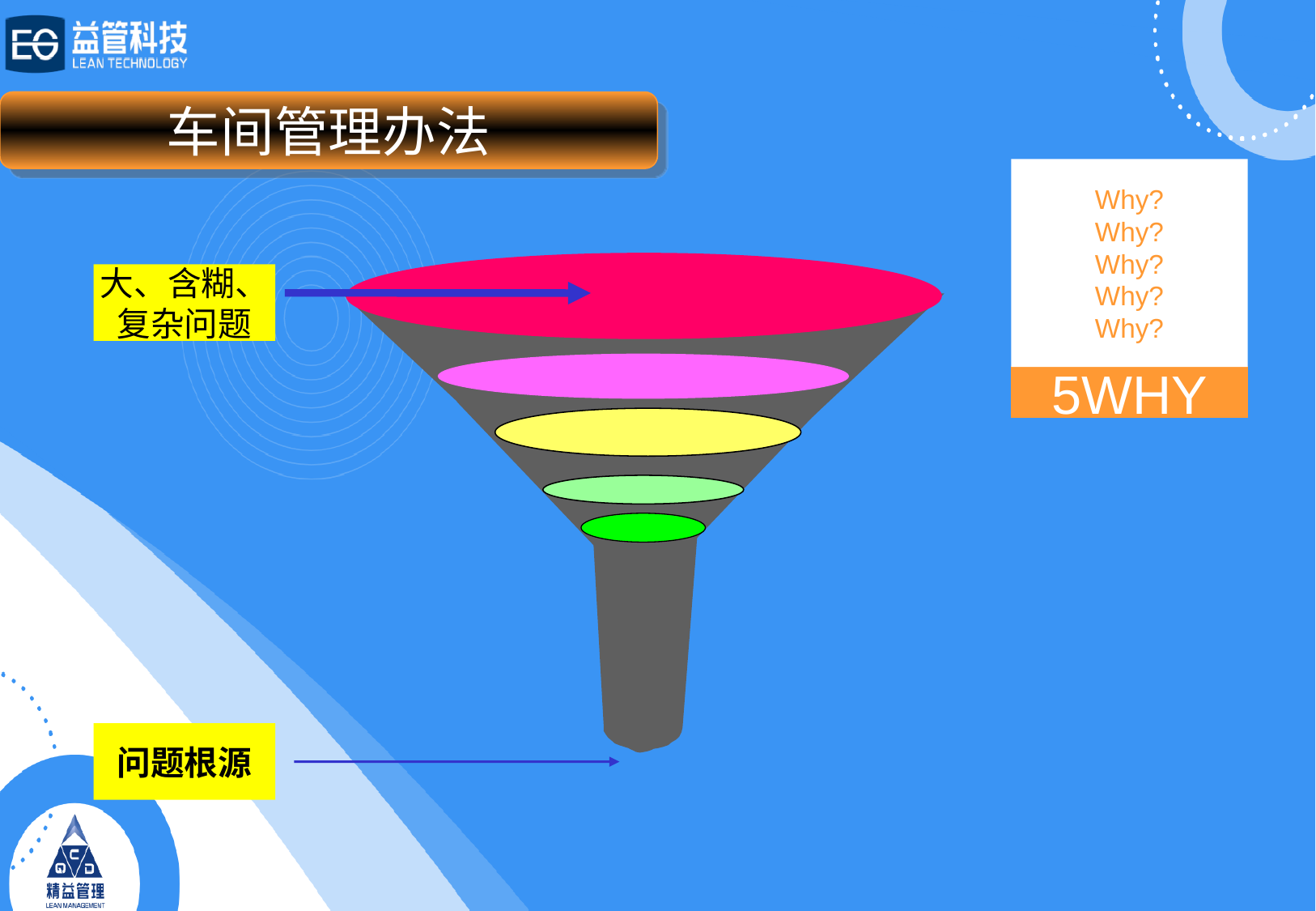

车间管理办法
Why?
Why?
Why?
Why?
Why?
5WHY

大、含糊、
复杂问题

问题根源